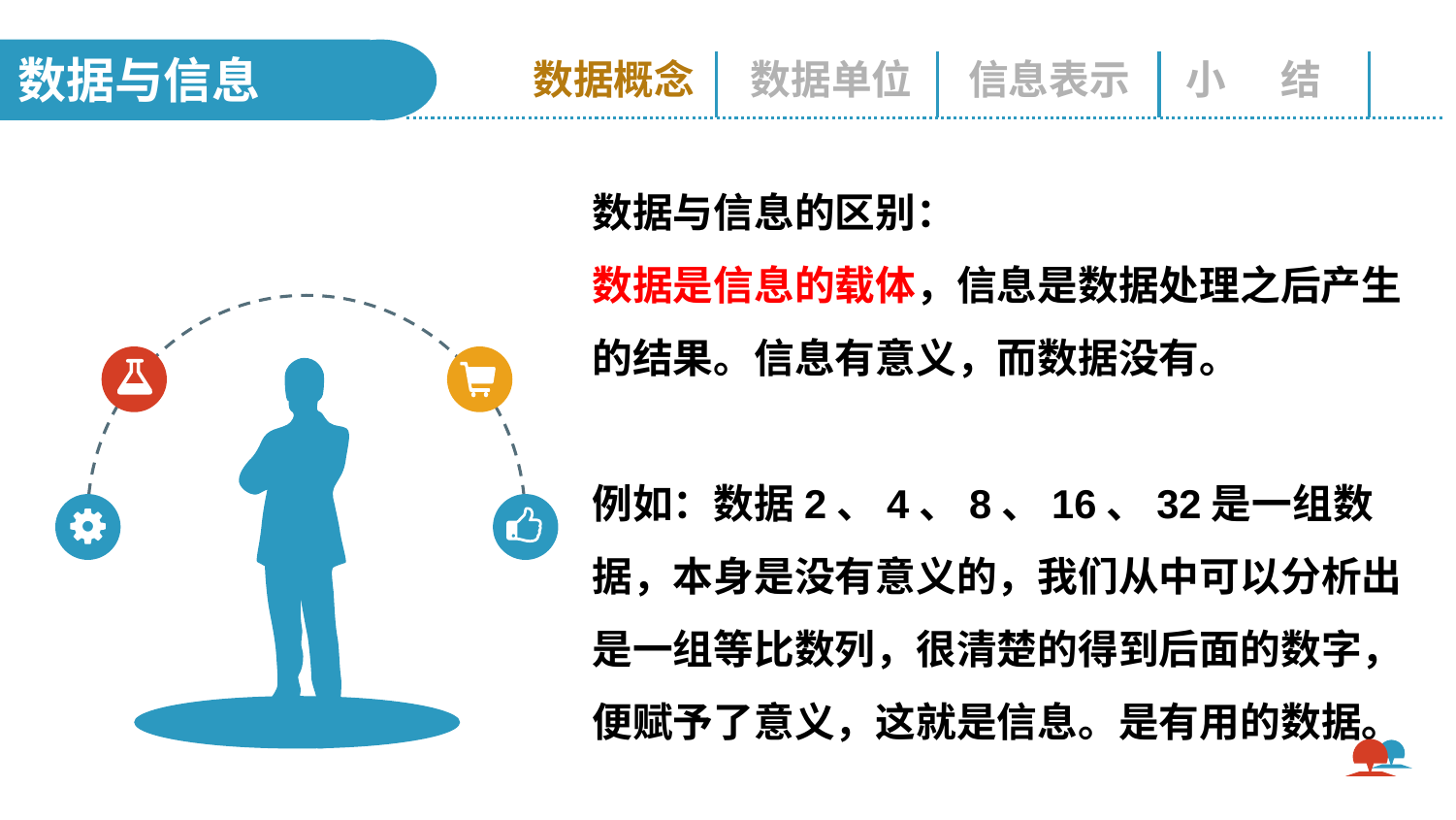

数据与信息
数据概念
数据单位
信息表示
小      结
数据与信息的区别：
数据是信息的载体，信息是数据处理之后产生的结果。信息有意义，而数据没有。

例如：数据2、4、8、16、32是一组数据，本身是没有意义的，我们从中可以分析出是一组等比数列，很清楚的得到后面的数字，便赋予了意义，这就是信息。是有用的数据。